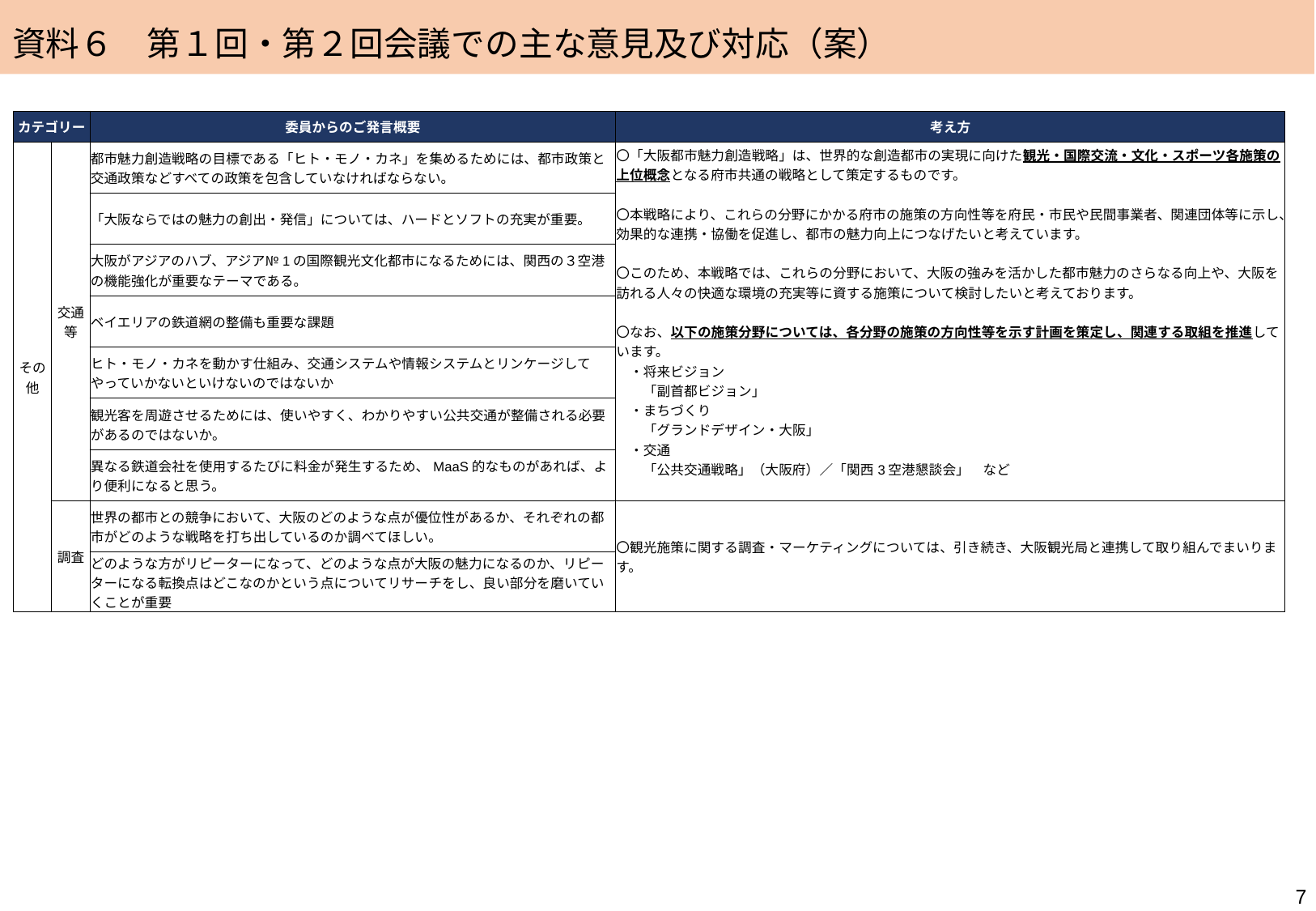

資料６　第１回・第２回会議での主な意見及び対応（案）
| カテゴリー |  | 委員からのご発言概要 | 考え方 |
| --- | --- | --- | --- |
| その他 | 交通等 | 都市魅力創造戦略の目標である「ヒト・モノ・カネ」を集めるためには、都市政策と交通政策などすべての政策を包含していなければならない。 | 〇「大阪都市魅力創造戦略」は、世界的な創造都市の実現に向けた観光・国際交流・文化・スポーツ各施策の上位概念となる府市共通の戦略として策定するものです。 〇本戦略により、これらの分野にかかる府市の施策の方向性等を府民・市民や民間事業者、関連団体等に示し、効果的な連携・協働を促進し、都市の魅力向上につなげたいと考えています。 〇このため、本戦略では、これらの分野において、大阪の強みを活かした都市魅力のさらなる向上や、大阪を訪れる人々の快適な環境の充実等に資する施策について検討したいと考えております。 〇なお、以下の施策分野については、各分野の施策の方向性等を示す計画を策定し、関連する取組を推進しています。 　・将来ビジョン 　　「副首都ビジョン」 　・まちづくり 　　「グランドデザイン・大阪」 　・交通 　　「公共交通戦略」（大阪府）／「関西3空港懇談会」　など |
|  |  | 「大阪ならではの魅力の創出・発信」については、ハードとソフトの充実が重要。 |  |
|  |  | 大阪がアジアのハブ、アジア№1の国際観光文化都市になるためには、関西の３空港の機能強化が重要なテーマである。 |  |
|  |  | ベイエリアの鉄道網の整備も重要な課題 |  |
|  |  | ヒト・モノ・カネを動かす仕組み、交通システムや情報システムとリンケージしてやっていかないといけないのではないか |  |
|  |  | 観光客を周遊させるためには、使いやすく、わかりやすい公共交通が整備される必要があるのではないか。 |  |
|  |  | 異なる鉄道会社を使用するたびに料金が発生するため、MaaS的なものがあれば、より便利になると思う。 |  |
|  | 調査 | 世界の都市との競争において、大阪のどのような点が優位性があるか、それぞれの都市がどのような戦略を打ち出しているのか調べてほしい。 | 〇観光施策に関する調査・マーケティングについては、引き続き、大阪観光局と連携して取り組んでまいります。 |
|  |  | どのような方がリピーターになって、どのような点が大阪の魅力になるのか、リピーターになる転換点はどこなのかという点についてリサーチをし、良い部分を磨いていくことが重要 |  |
7